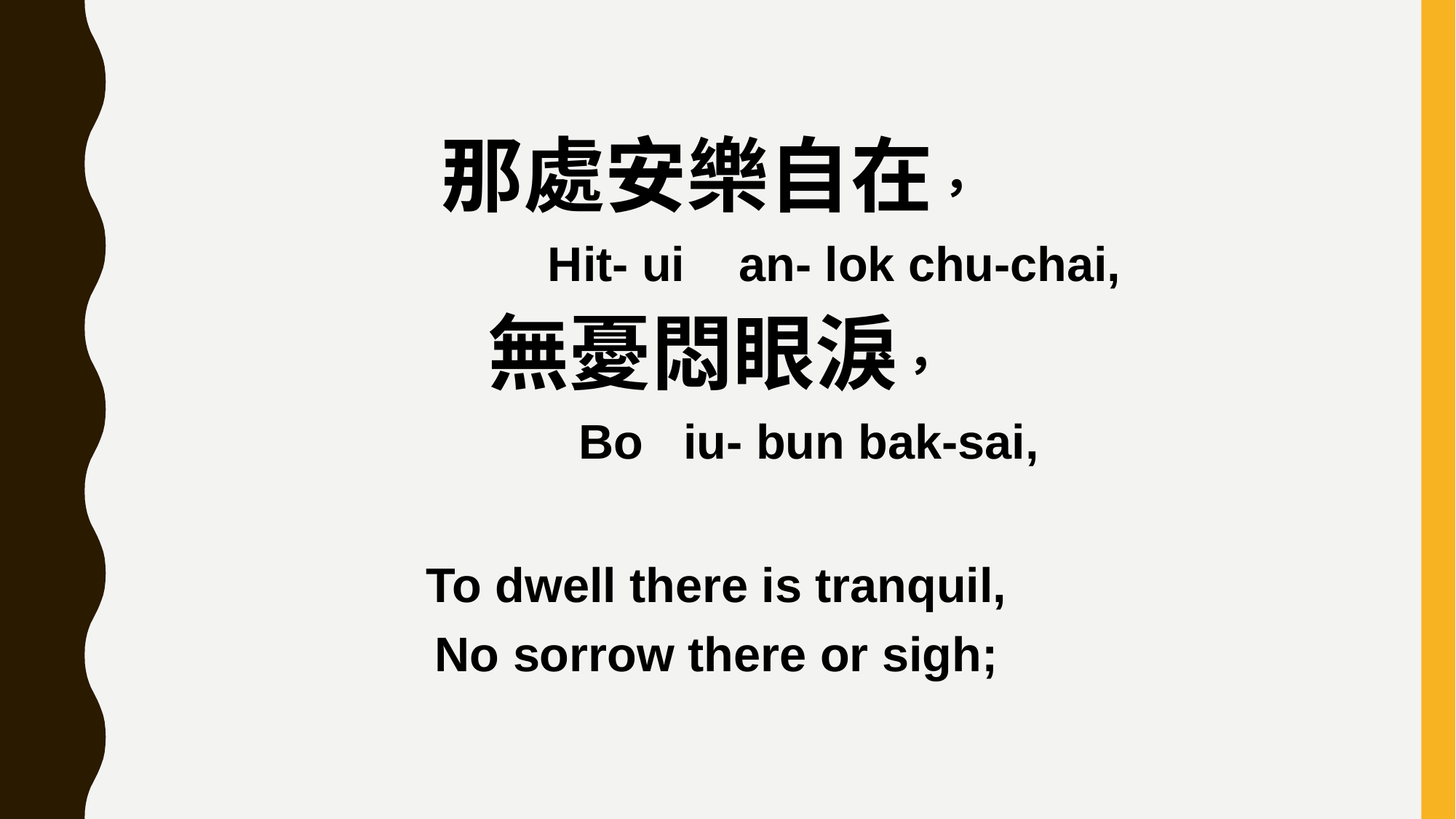

那處安樂自在，
                            Hit- ui    an- lok chu-chai,
無憂悶眼淚，
              Bo   iu- bun bak-sai,

To dwell there is tranquil,
No sorrow there or sigh;